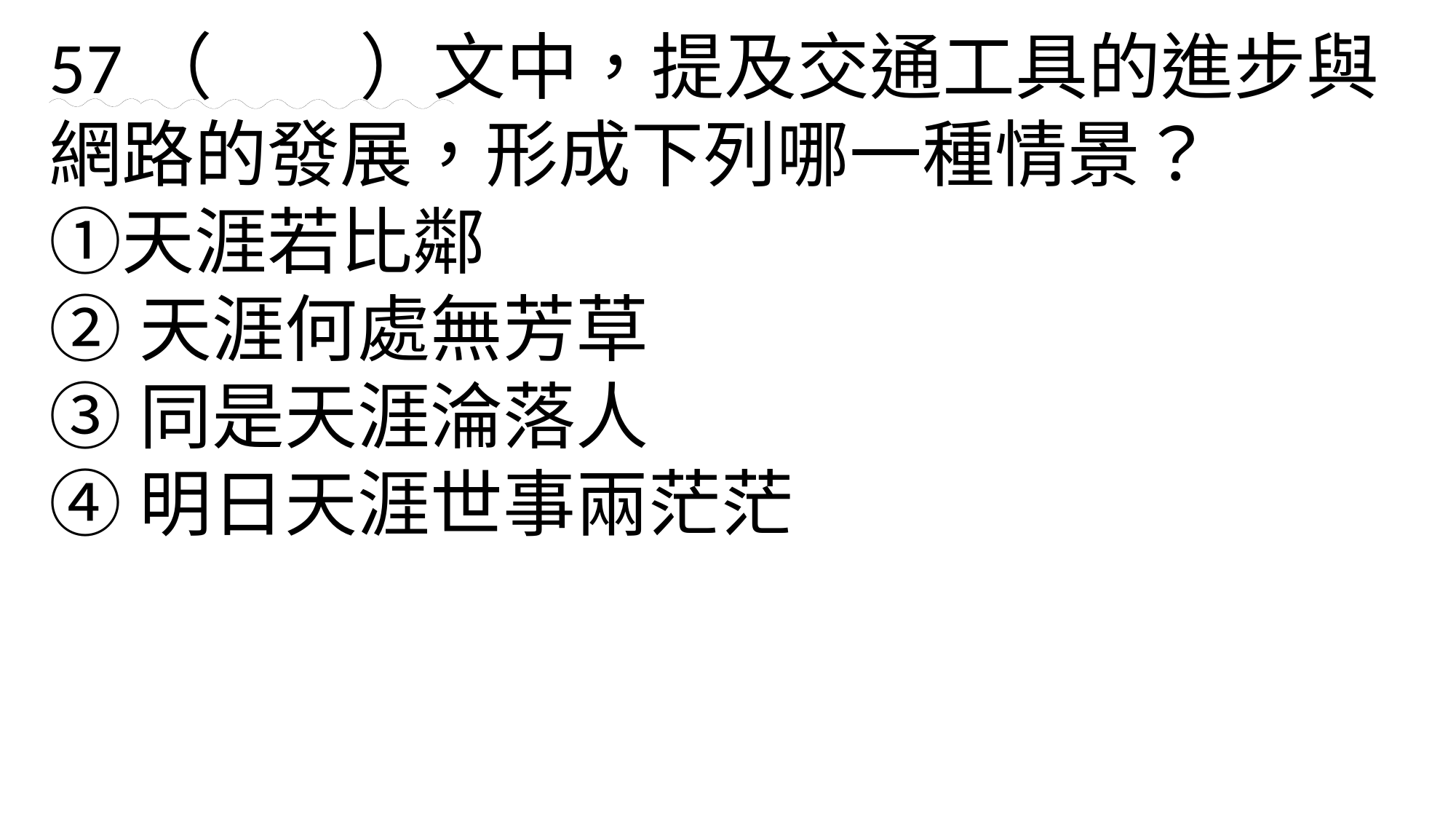

57（         ）文中，提及交通工具的進步與網路的發展，形成下列哪一種情景？　
①天涯若比鄰
②天涯何處無芳草
③同是天涯淪落人
④明日天涯世事兩茫茫